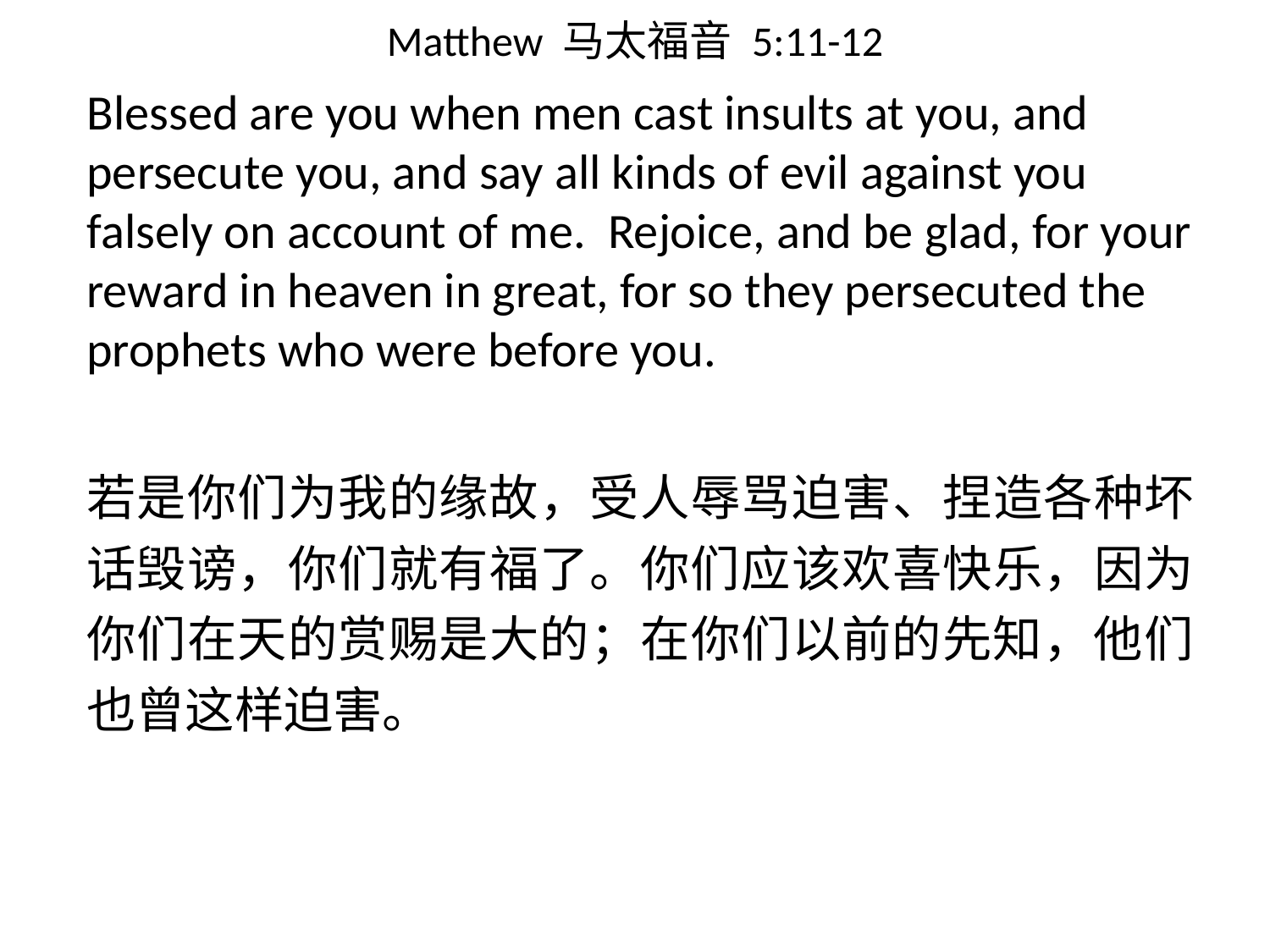

# Matthew 马太福音 5:11-12
Blessed are you when men cast insults at you, and persecute you, and say all kinds of evil against you falsely on account of me.  Rejoice, and be glad, for your reward in heaven in great, for so they persecuted the prophets who were before you.

若是你们为我的缘故，受人辱骂迫害、捏造各种坏话毁谤，你们就有福了。你们应该欢喜快乐，因为你们在天的赏赐是大的；在你们以前的先知，他们也曾这样迫害。